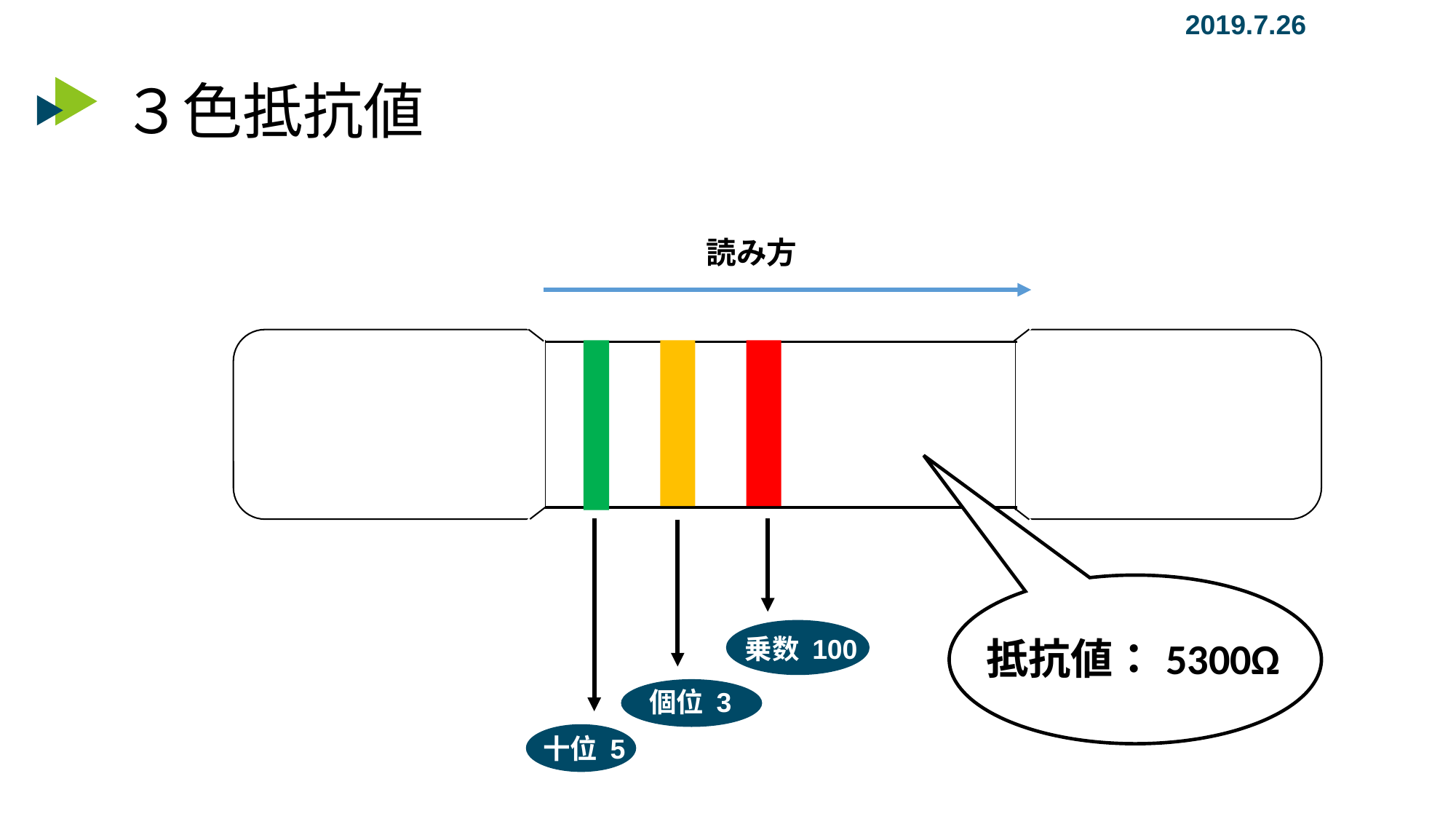

2019.7.26
# ３色抵抗値
読み方

乗数 100
抵抗値：5300Ω
個位 3
十位 5